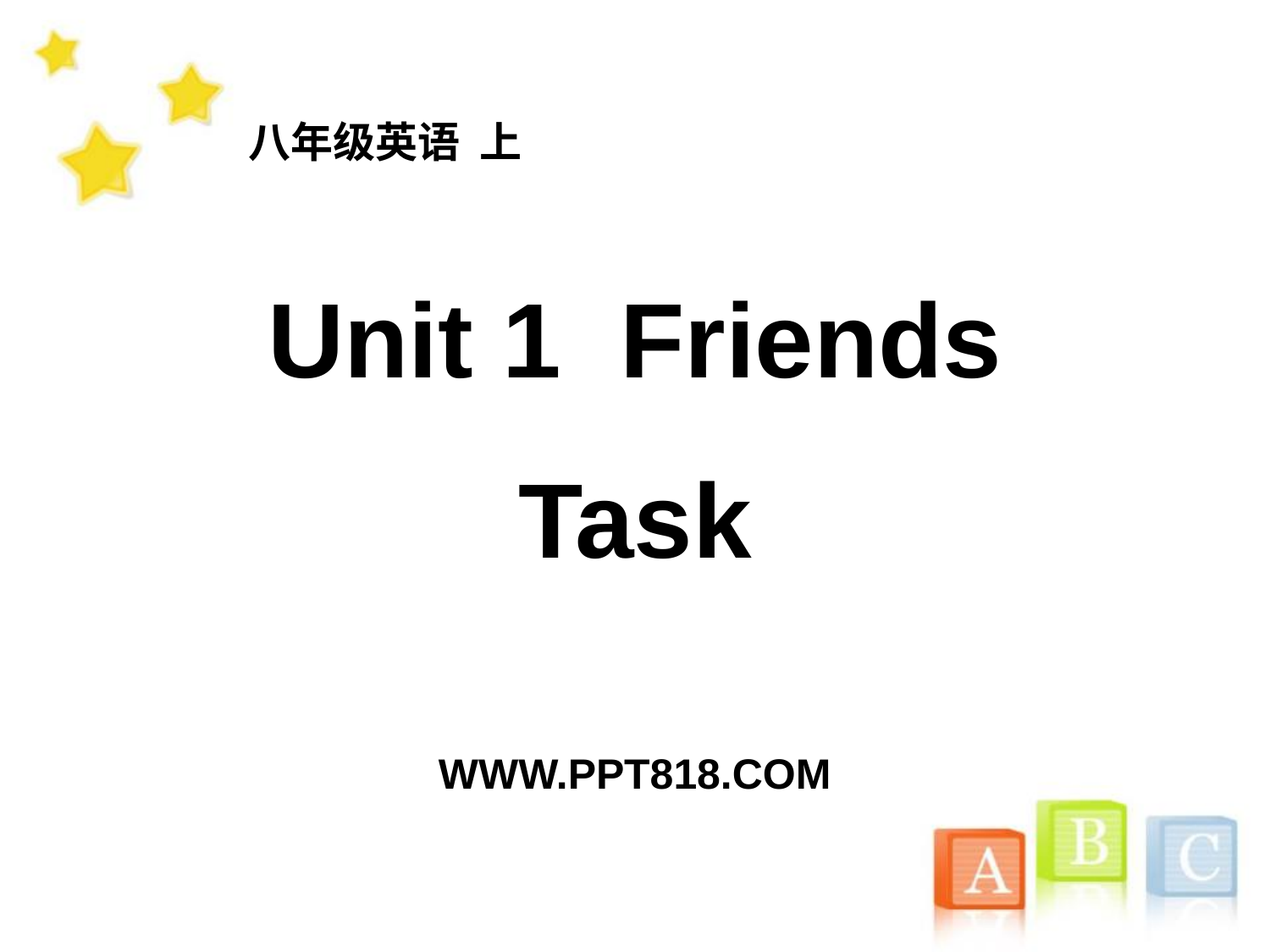

八年级英语  上
Unit 1  Friends
Task
WWW.PPT818.COM